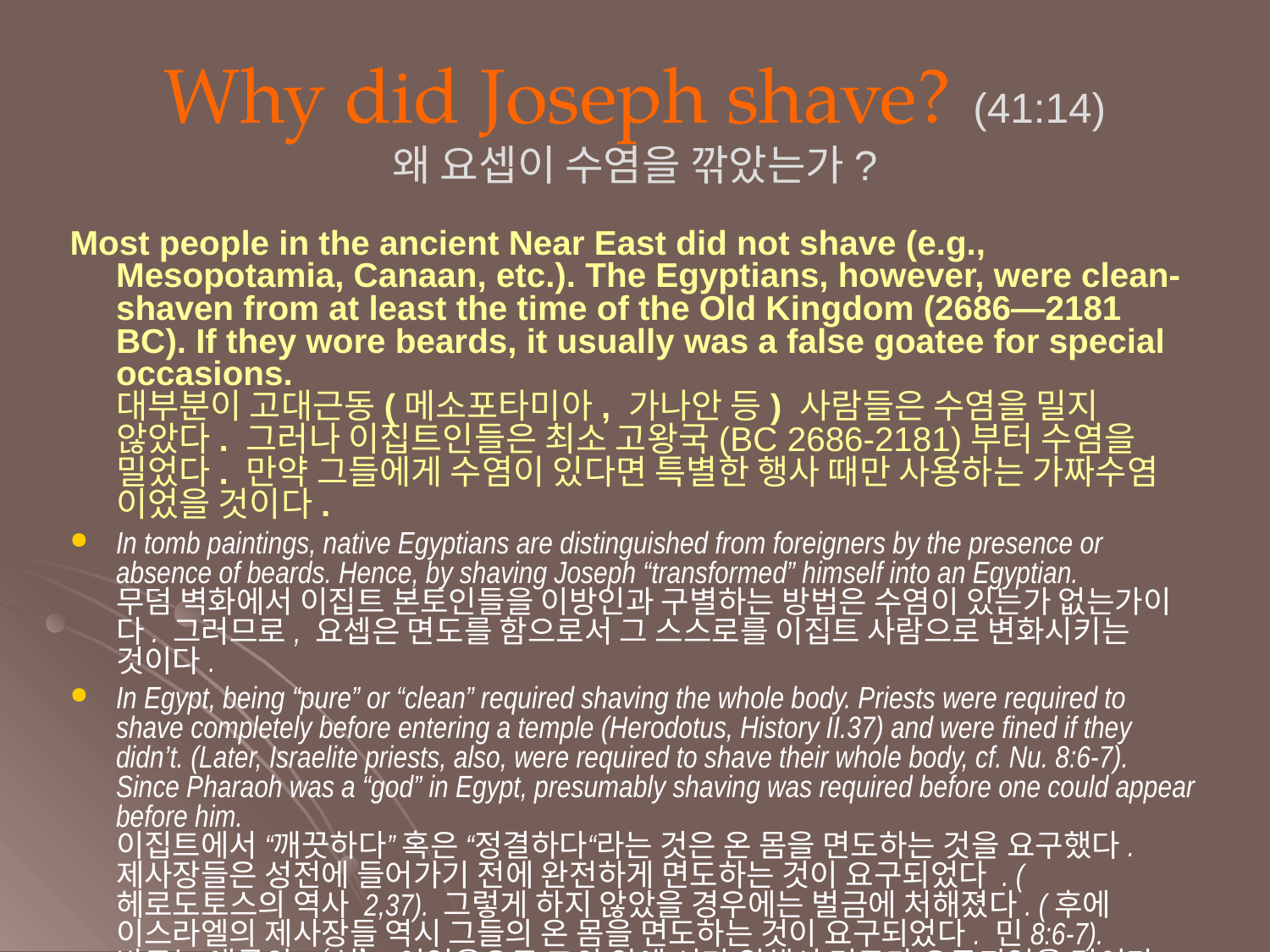

Why did Joseph shave? (41:14)
왜 요셉이 수염을 깎았는가?
Most people in the ancient Near East did not shave (e.g., Mesopotamia, Canaan, etc.). The Egyptians, however, were clean-shaven from at least the time of the Old Kingdom (2686—2181 BC). If they wore beards, it usually was a false goatee for special occasions.
대부분이 고대근동(메소포타미아, 가나안 등) 사람들은 수염을 밀지 않았다. 그러나 이집트인들은 최소 고왕국(BC 2686-2181)부터 수염을 밀었다. 만약 그들에게 수염이 있다면 특별한 행사 때만 사용하는 가짜수염 이었을 것이다.
In tomb paintings, native Egyptians are distinguished from foreigners by the presence or absence of beards. Hence, by shaving Joseph “transformed” himself into an Egyptian.
무덤 벽화에서 이집트 본토인들을 이방인과 구별하는 방법은 수염이 있는가 없는가이다. 그러므로, 요셉은 면도를 함으로서 그 스스로를 이집트 사람으로 변화시키는 것이다.
In Egypt, being “pure” or “clean” required shaving the whole body. Priests were required to shave completely before entering a temple (Herodotus, History II.37) and were fined if they didn’t. (Later, Israelite priests, also, were required to shave their whole body, cf. Nu. 8:6-7). Since Pharaoh was a “god” in Egypt, presumably shaving was required before one could appear before him.
이집트에서 “깨끗하다” 혹은 “정결하다“라는 것은 온 몸을 면도하는 것을 요구했다. 제사장들은 성전에 들어가기 전에 완전하게 면도하는 것이 요구되었다 . (헤로도토스의 역사 2,37). 그렇게 하지 않았을 경우에는 벌금에 처해졌다. (후에 이스라엘의 제사장들 역시 그들의 온 몸을 면도하는 것이 요구되었다. 민8:6-7). 바로는 애굽의 ‘신’ 이었음으로 그의 앞에 서기 위해서 면도가 요구되었을 것이다.